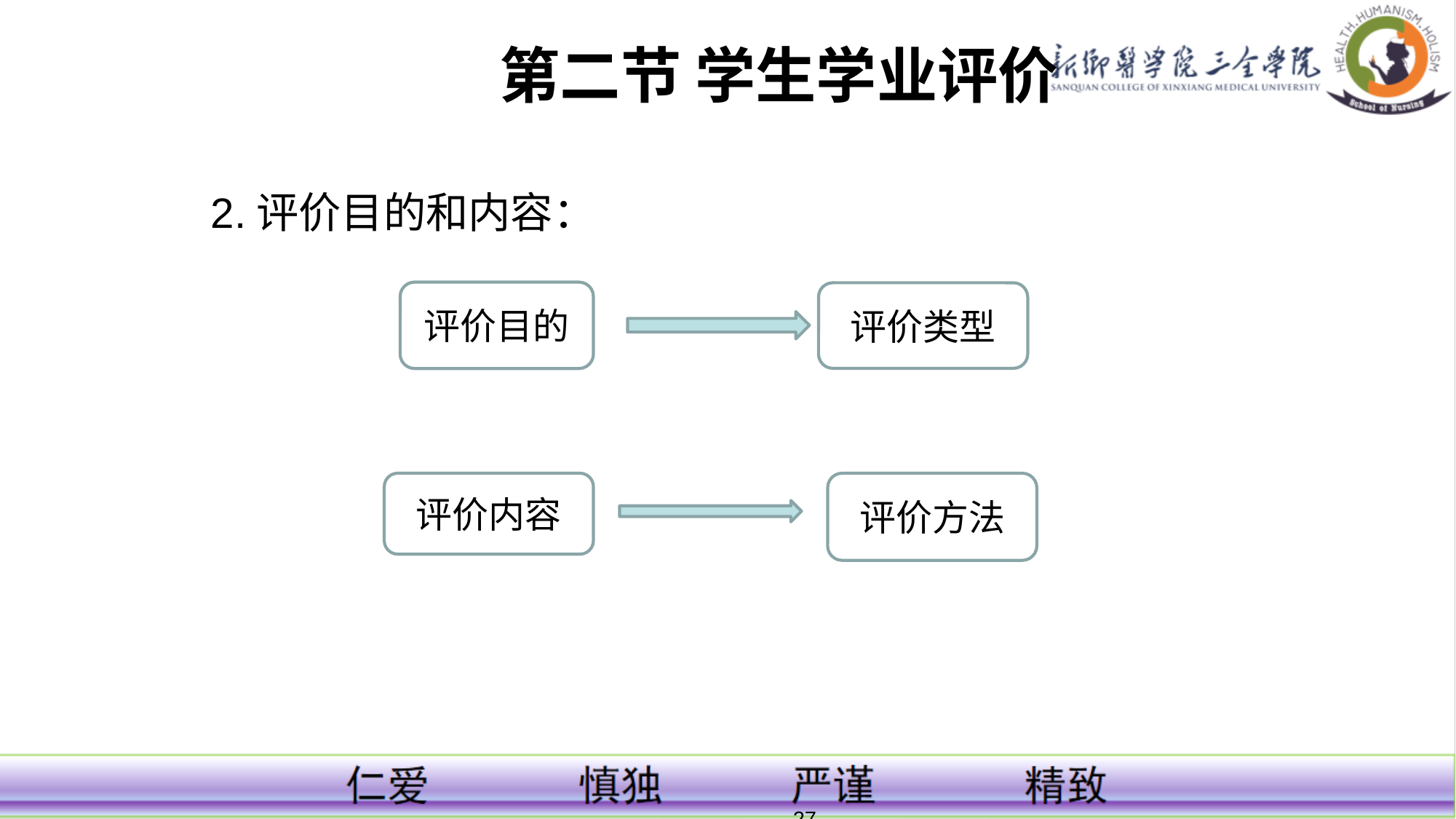

# 第二节 学生学业评价
2.评价目的和内容：
评价目的
评价类型

评价内容
评价方法

27
27